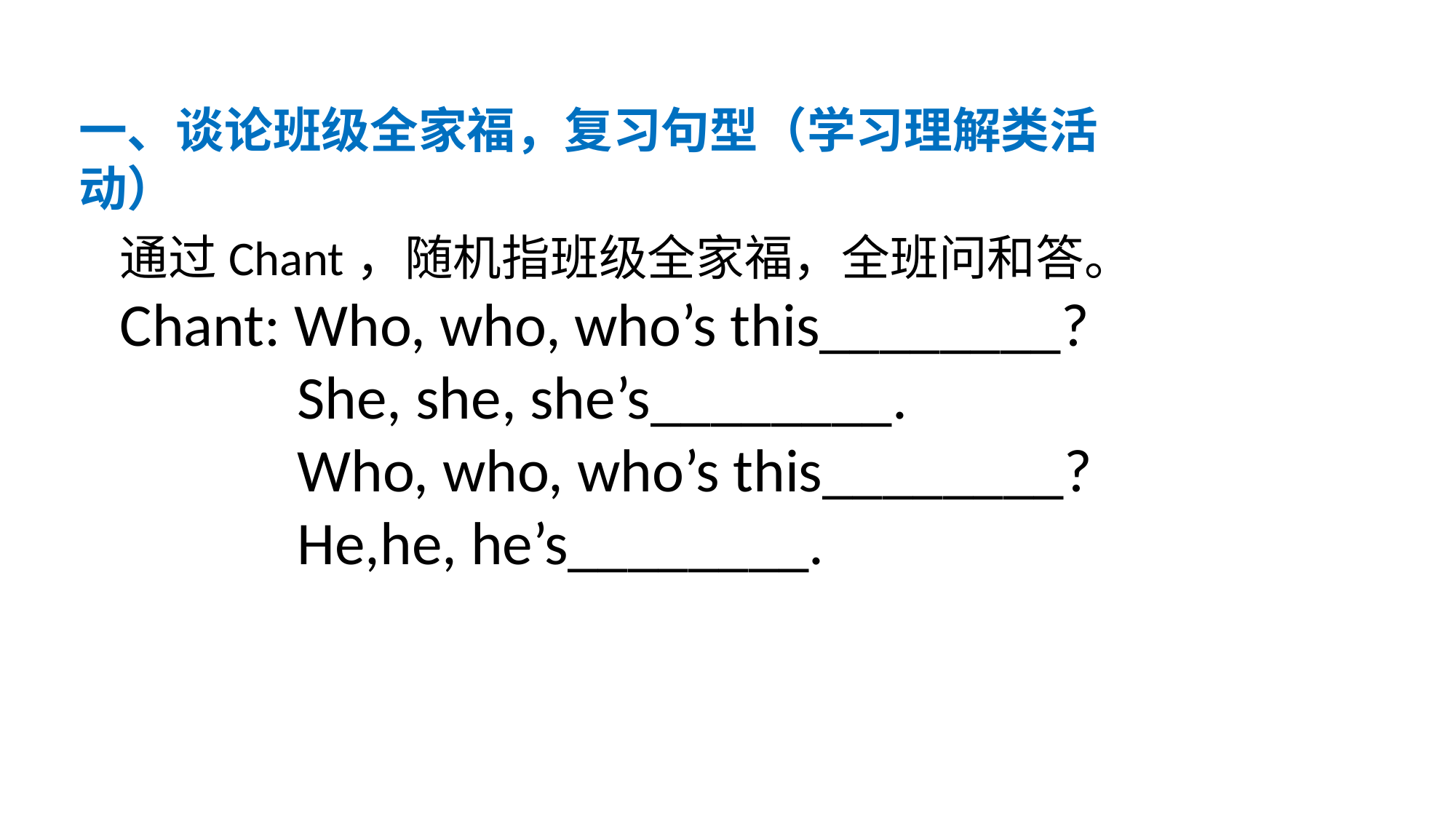

一、谈论班级全家福，复习句型（学习理解类活动）
通过Chant，随机指班级全家福，全班问和答。
Chant: Who, who, who’s this________?
             She, she, she’s________.
             Who, who, who’s this________?
             He,he, he’s________.